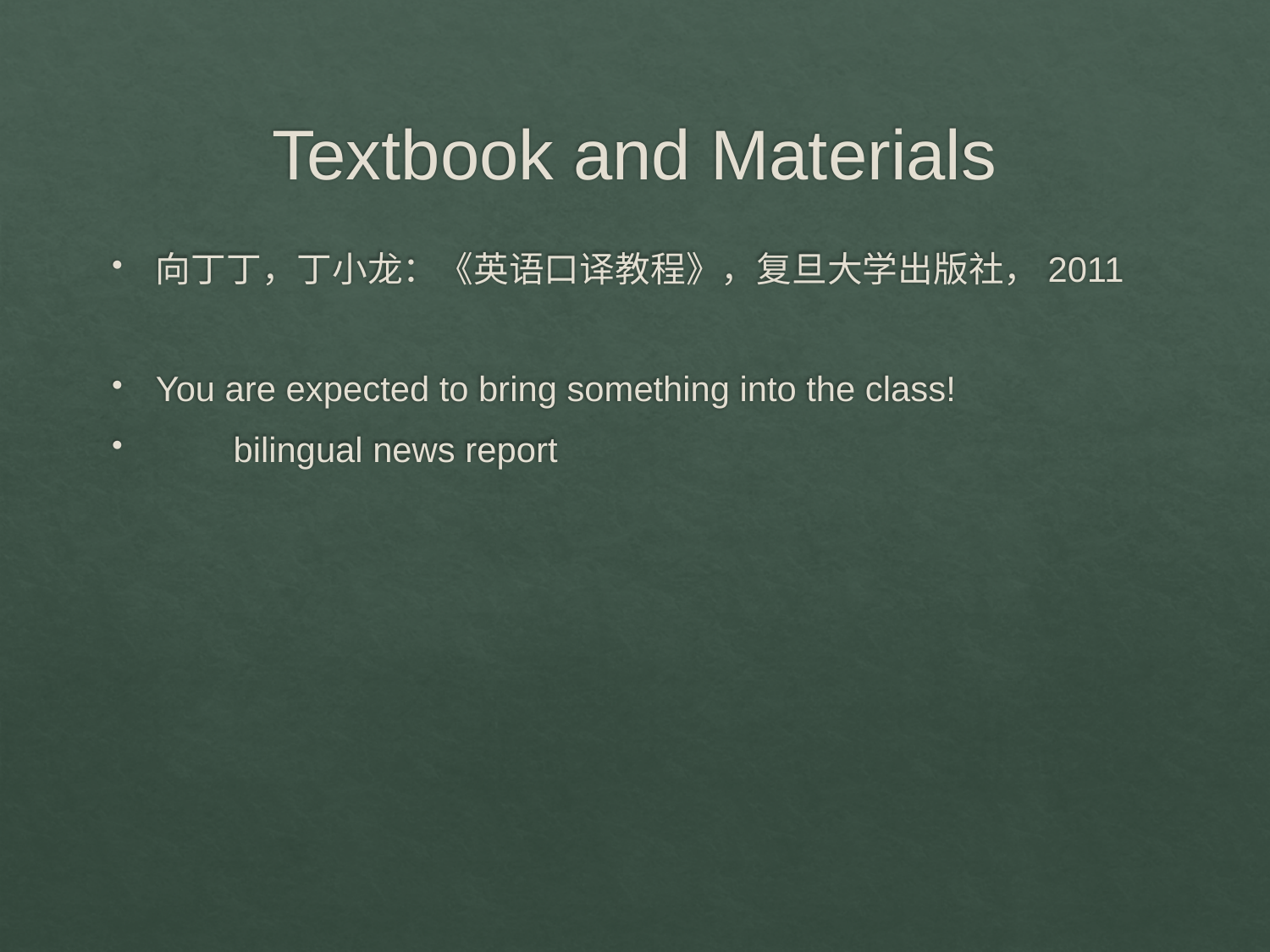

# Textbook and Materials
向丁丁，丁小龙：《英语口译教程》，复旦大学出版社，2011

You are expected to bring something into the class!
        bilingual news report